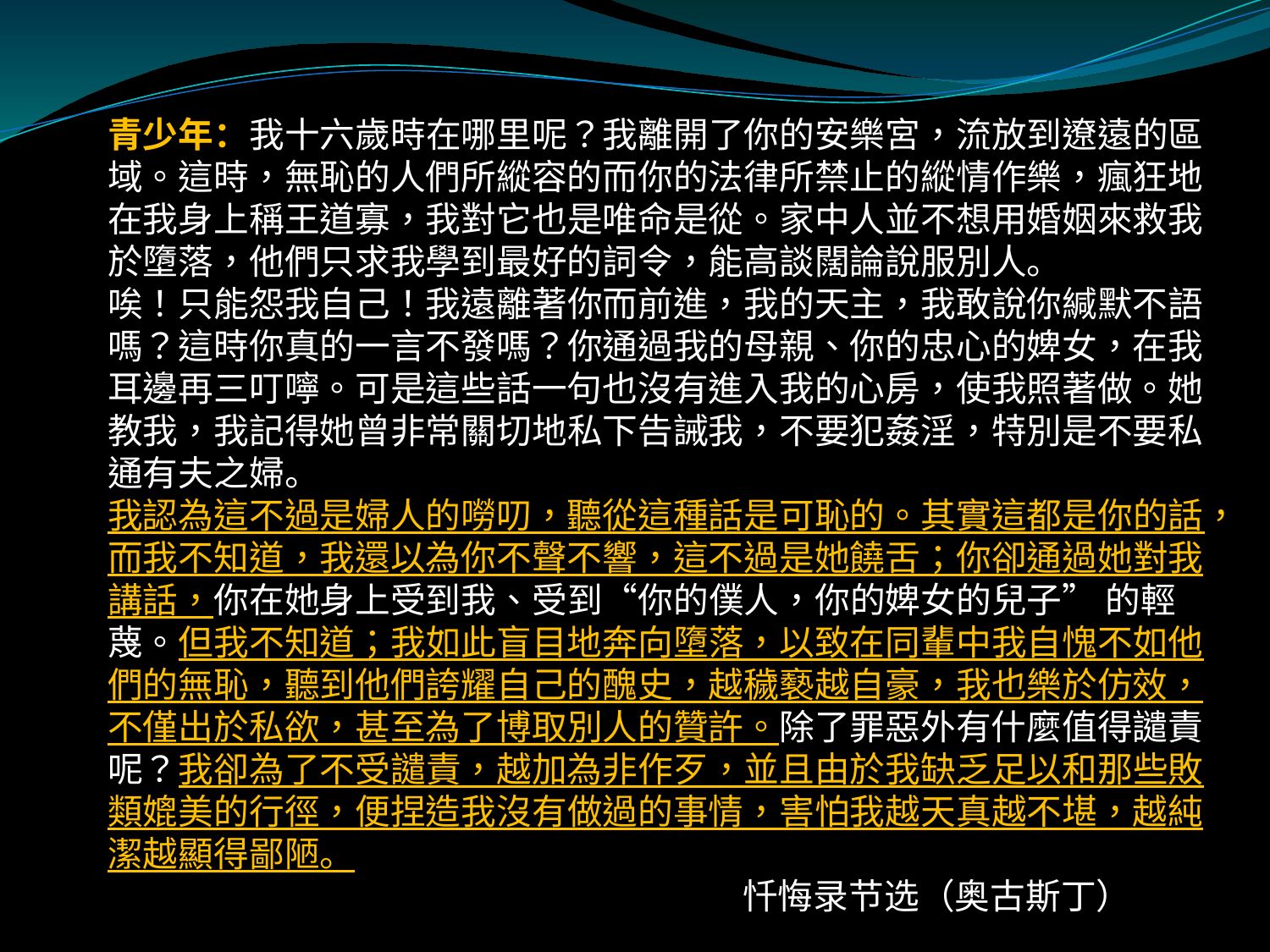

青少年：我十六歲時在哪里呢？我離開了你的安樂宮，流放到遼遠的區域。這時，無恥的人們所縱容的而你的法律所禁止的縱情作樂，瘋狂地在我身上稱王道寡，我對它也是唯命是從。家中人並不想用婚姻來救我於墮落，他們只求我學到最好的詞令，能高談闊論說服別人。
唉！只能怨我自己！我遠離著你而前進，我的天主，我敢說你緘默不語嗎？這時你真的一言不發嗎？你通過我的母親、你的忠心的婢女，在我耳邊再三叮嚀。可是這些話一句也沒有進入我的心房，使我照著做。她教我，我記得她曾非常關切地私下告誡我，不要犯姦淫，特別是不要私通有夫之婦。
我認為這不過是婦人的嘮叨，聽從這種話是可恥的。其實這都是你的話，而我不知道，我還以為你不聲不響，這不過是她饒舌；你卻通過她對我講話，你在她身上受到我、受到“你的僕人，你的婢女的兒子” 的輕蔑。但我不知道；我如此盲目地奔向墮落，以致在同輩中我自愧不如他們的無恥，聽到他們誇耀自己的醜史，越穢褻越自豪，我也樂於仿效，不僅出於私欲，甚至為了博取別人的贊許。除了罪惡外有什麼值得譴責呢？我卻為了不受譴責，越加為非作歹，並且由於我缺乏足以和那些敗類媲美的行徑，便捏造我沒有做過的事情，害怕我越天真越不堪，越純潔越顯得鄙陋。
					忏悔录节选（奥古斯丁）